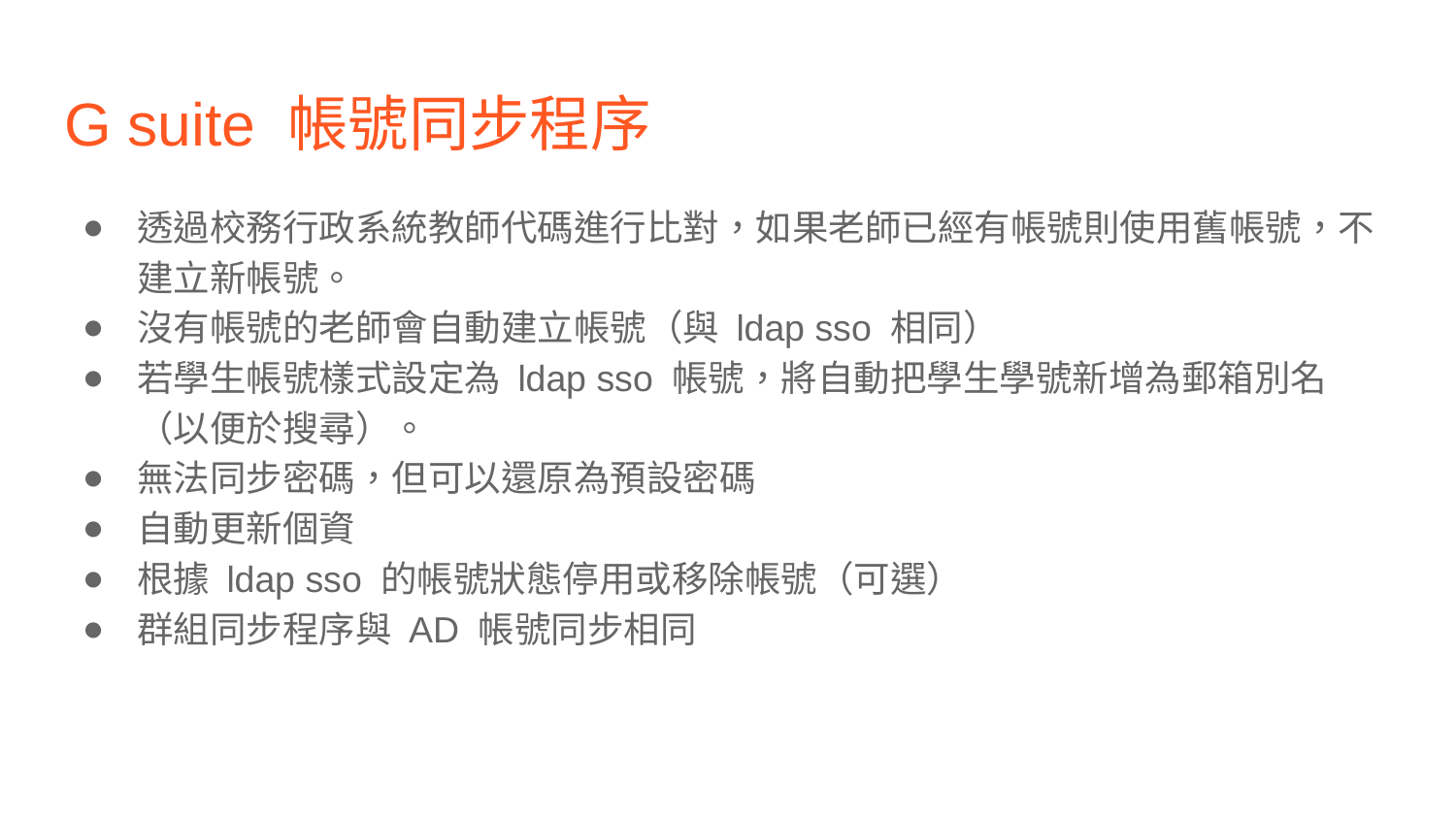

# G suite 帳號同步程序
透過校務行政系統教師代碼進行比對，如果老師已經有帳號則使用舊帳號，不建立新帳號。
沒有帳號的老師會自動建立帳號（與 ldap sso 相同）
若學生帳號樣式設定為 ldap sso 帳號，將自動把學生學號新增為郵箱別名（以便於搜尋）。
無法同步密碼，但可以還原為預設密碼
自動更新個資
根據 ldap sso 的帳號狀態停用或移除帳號（可選）
群組同步程序與 AD 帳號同步相同